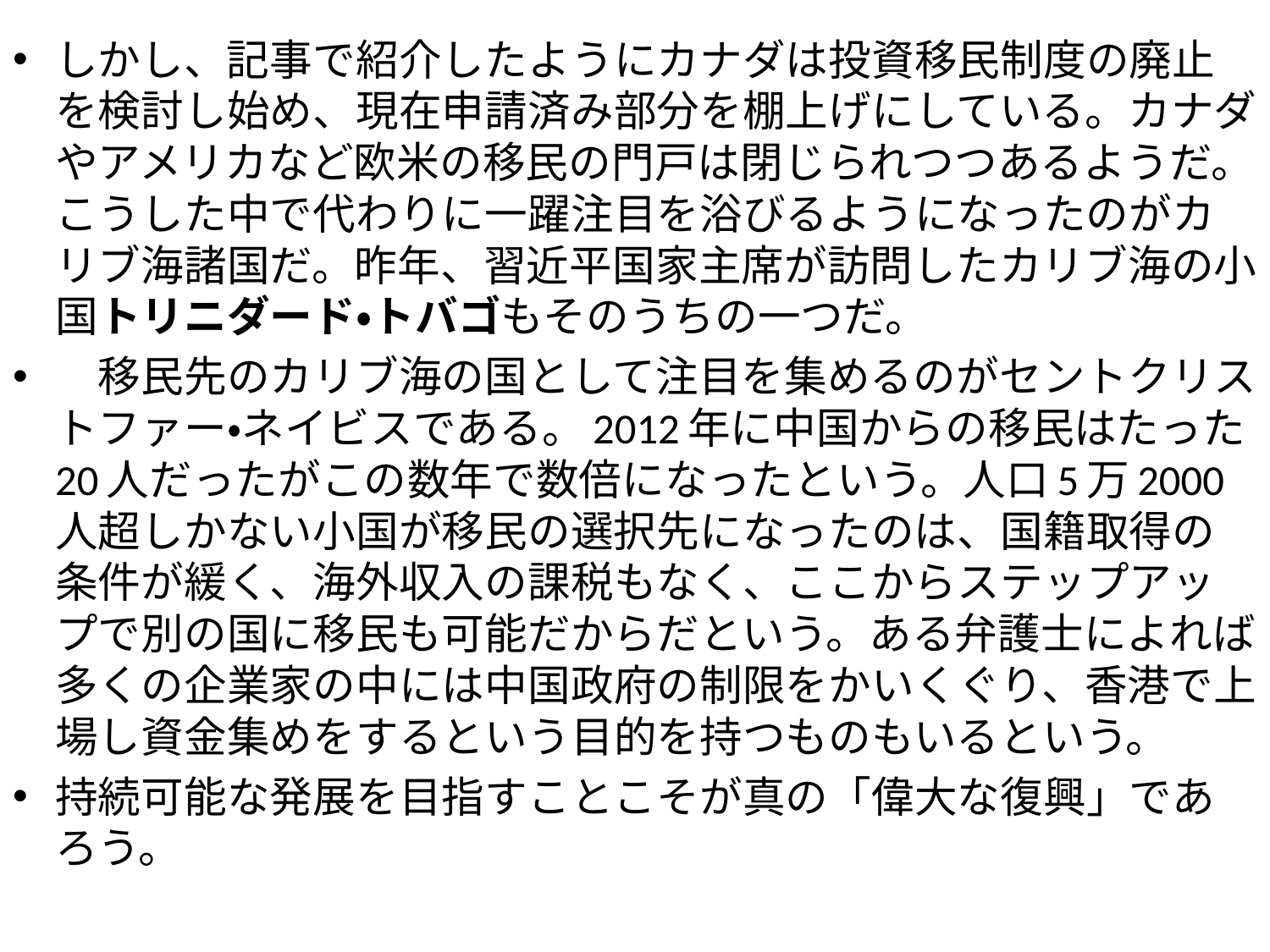

しかし、記事で紹介したようにカナダは投資移民制度の廃止を検討し始め、現在申請済み部分を棚上げにしている。カナダやアメリカなど欧米の移民の門戸は閉じられつつあるようだ。こうした中で代わりに一躍注目を浴びるようになったのがカリブ海諸国だ。昨年、習近平国家主席が訪問したカリブ海の小国トリニダード・トバゴもそのうちの一つだ。
　移民先のカリブ海の国として注目を集めるのがセントクリストファー・ネイビスである。2012年に中国からの移民はたった20人だったがこの数年で数倍になったという。人口5万2000人超しかない小国が移民の選択先になったのは、国籍取得の条件が緩く、海外収入の課税もなく、ここからステップアップで別の国に移民も可能だからだという。ある弁護士によれば多くの企業家の中には中国政府の制限をかいくぐり、香港で上場し資金集めをするという目的を持つものもいるという。
持続可能な発展を目指すことこそが真の「偉大な復興」であろう。